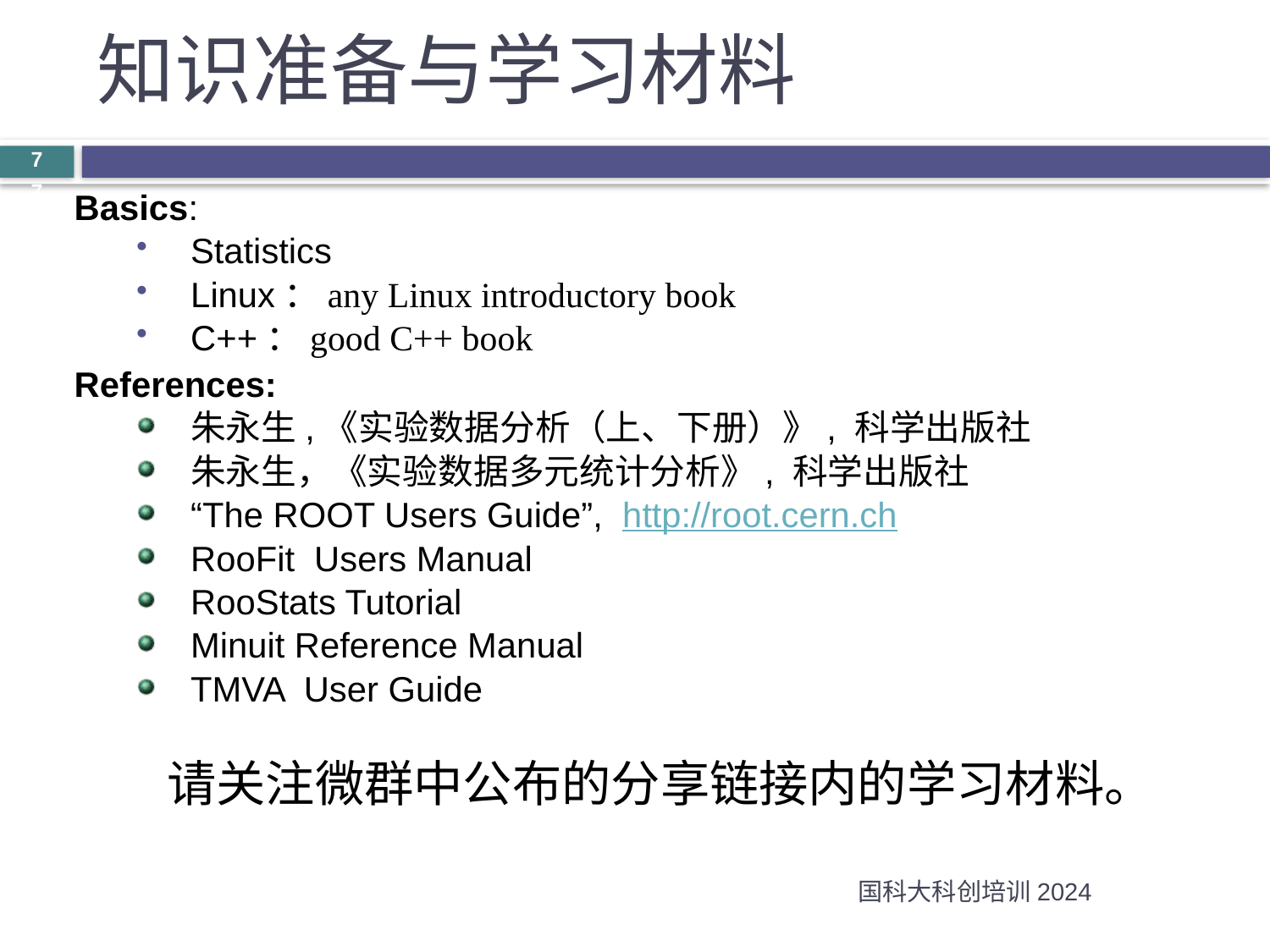

# 知识准备与学习材料
7
7
Basics:
Statistics
Linux：any Linux introductory book
C++：good C++ book
References:
朱永生,《实验数据分析（上、下册）》, 科学出版社
朱永生，《实验数据多元统计分析》, 科学出版社
“The ROOT Users Guide”,  http://root.cern.ch
RooFit  Users Manual
RooStats Tutorial
Minuit Reference Manual
TMVA  User Guide
请关注微群中公布的分享链接内的学习材料。
国科大科创培训2024